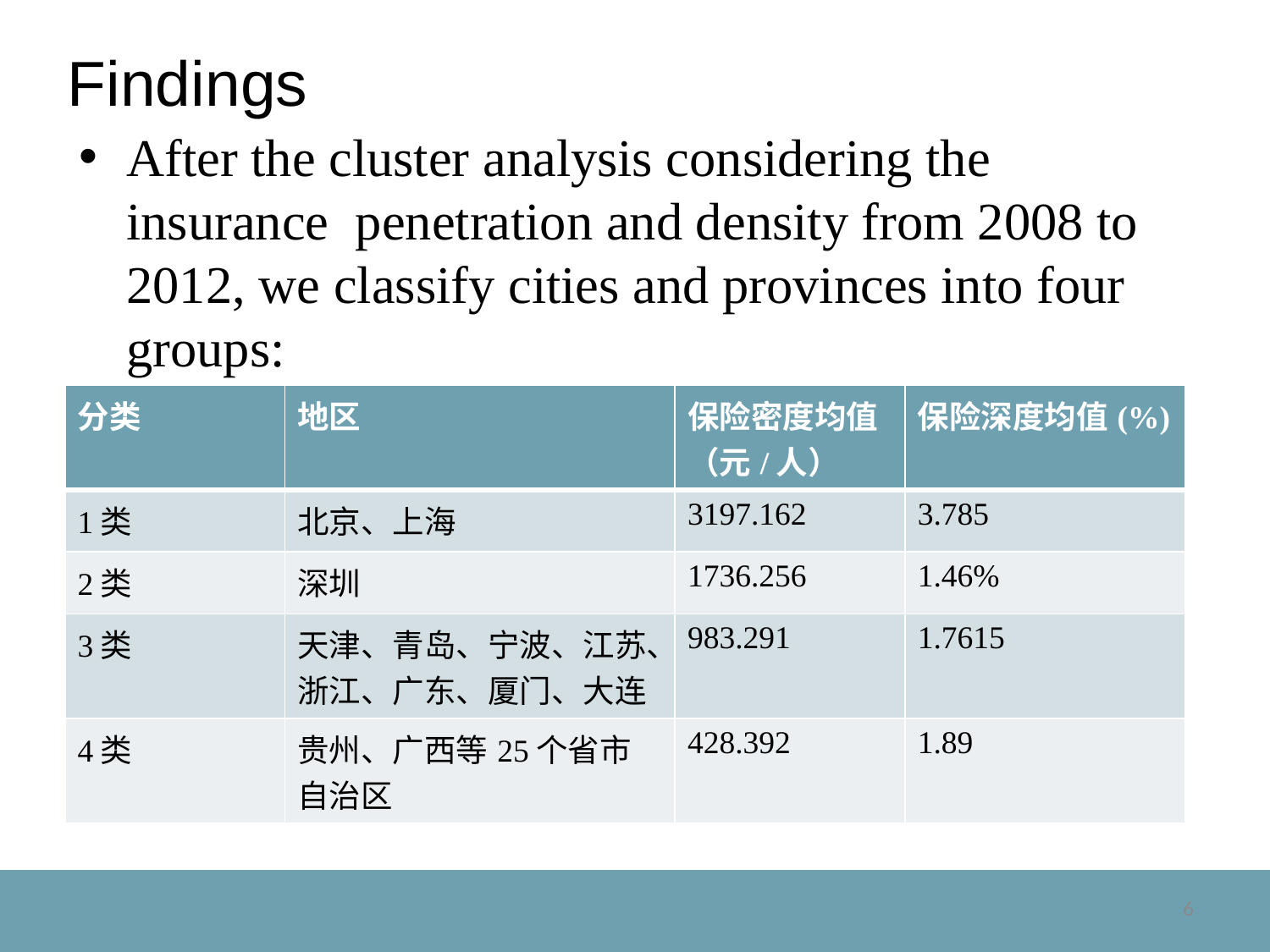

# Findings
After the cluster analysis considering the insurance  penetration and density from 2008 to 2012, we classify cities and provinces into four groups:

| 分类 | 地区 | 保险密度均值（元/人） | 保险深度均值(%) |
| --- | --- | --- | --- |
| 1类 | 北京、上海 | 3197.162 | 3.785 |
| 2类 | 深圳 | 1736.256 | 1.46% |
| 3类 | 天津、青岛、宁波、江苏、浙江、广东、厦门、大连 | 983.291 | 1.7615 |
| 4类 | 贵州、广西等25个省市自治区 | 428.392 | 1.89 |